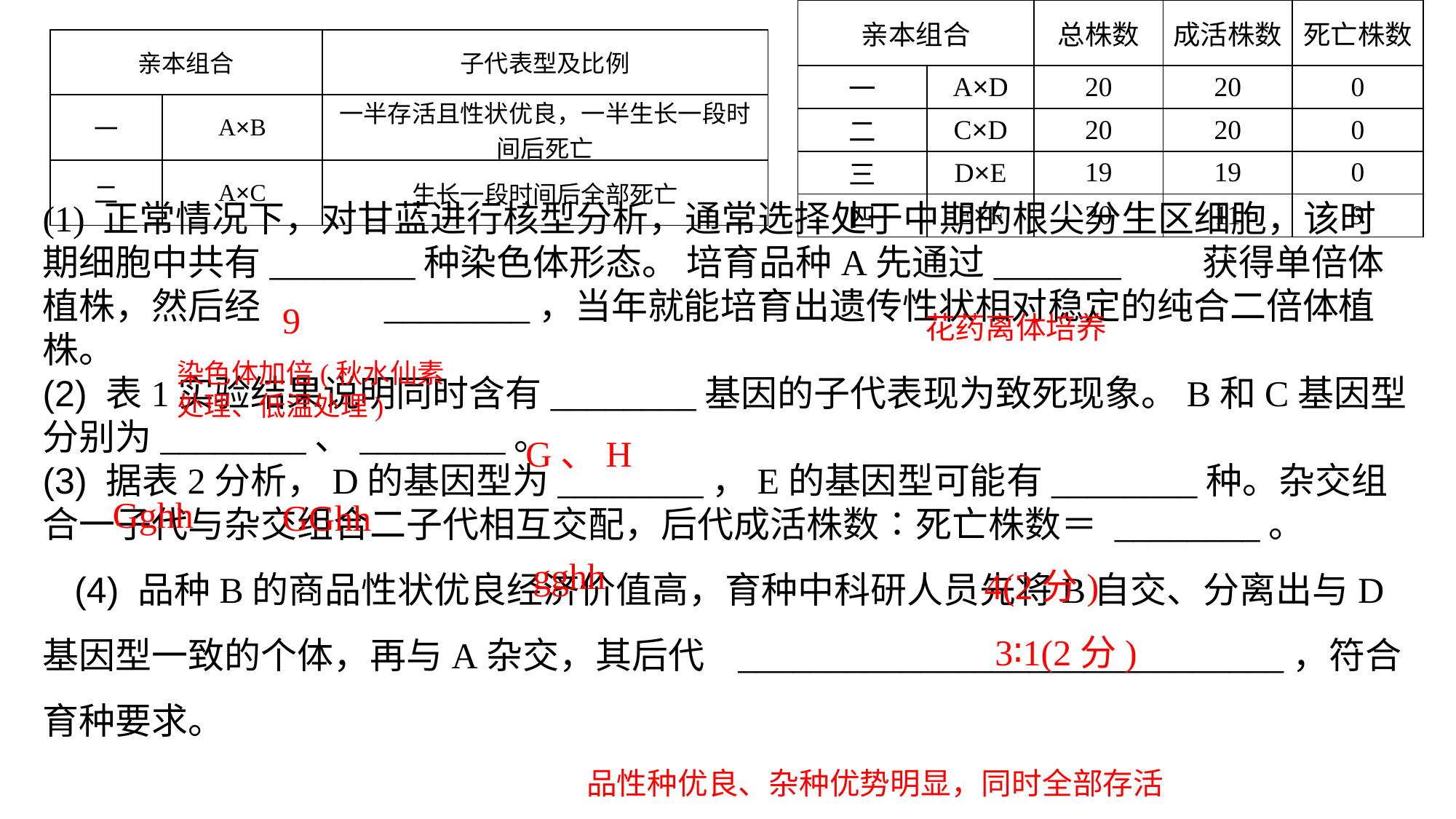

| 亲本组合 |  | 总株数 | 成活株数 | 死亡株数 |
| --- | --- | --- | --- | --- |
| 一 | A×D | 20 | 20 | 0 |
| 二 | C×D | 20 | 20 | 0 |
| 三 | D×E | 19 | 19 | 0 |
| 四 | E×F | 20 | 11 | 9 |
| 亲本组合 |  | 子代表型及比例 |
| --- | --- | --- |
| 一 | A×B | 一半存活且性状优良，一半生长一段时间后死亡 |
| 二 | A×C | 生长一段时间后全部死亡 |
(1) 正常情况下，对甘蓝进行核型分析，通常选择处于中期的根尖分生区细胞，该时期细胞中共有________种染色体形态。 培育品种A先通过_______        获得单倍体植株，然后经              ________，当年就能培育出遗传性状相对稳定的纯合二倍体植株。(2) 表1实验结果说明同时含有________基因的子代表现为致死现象。B和C基因型分别为________、________。(3) 据表2分析，D的基因型为________，E的基因型可能有________种。杂交组合一子代与杂交组合二子代相互交配，后代成活株数∶死亡株数＝ ________。(4) 品种B的商品性状优良经济价值高，育种中科研人员先将B自交、分离出与D基因型一致的个体，再与A杂交，其后代   ______________________________，符合育种要求。

9
花药离体培养
染色体加倍(秋水仙素处理、低温处理)

G、H
Gghh
GGhh
 gghh
4(2分)
3∶1(2分)
 品性种优良、杂种优势明显，同时全部存活